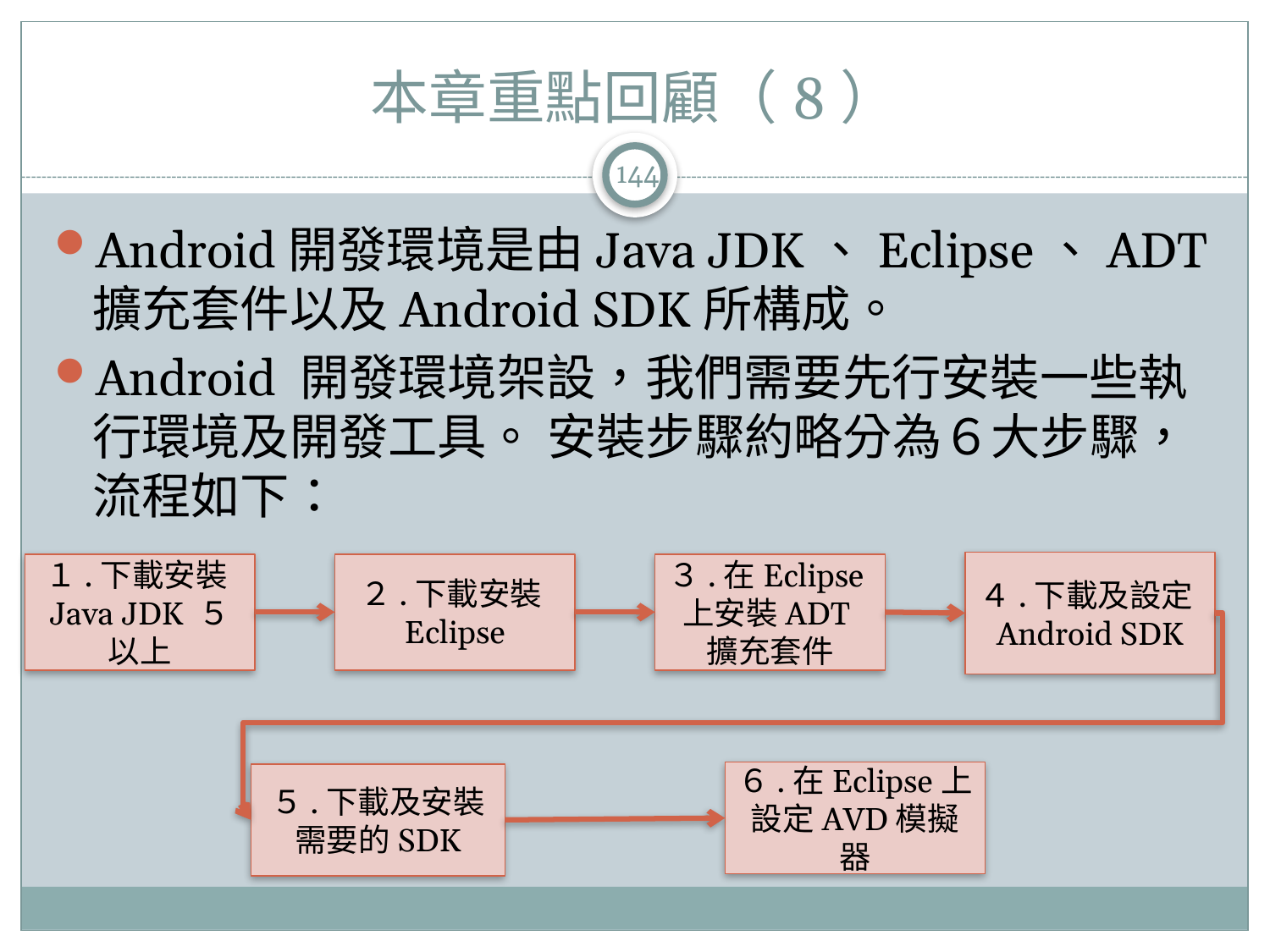

# 本章重點回顧（8）
144
Android開發環境是由Java JDK、Eclipse、ADT擴充套件以及Android SDK所構成。
Android 開發環境架設，我們需要先行安裝一些執行環境及開發工具。 安裝步驟約略分為６大步驟，流程如下：

４.下載及設定Android SDK
１.下載安裝Java JDK ５以上
２.下載安裝Eclipse
３.在Eclipse上安裝ADT擴充套件
６.在Eclipse上設定AVD模擬器
５.下載及安裝需要的SDK